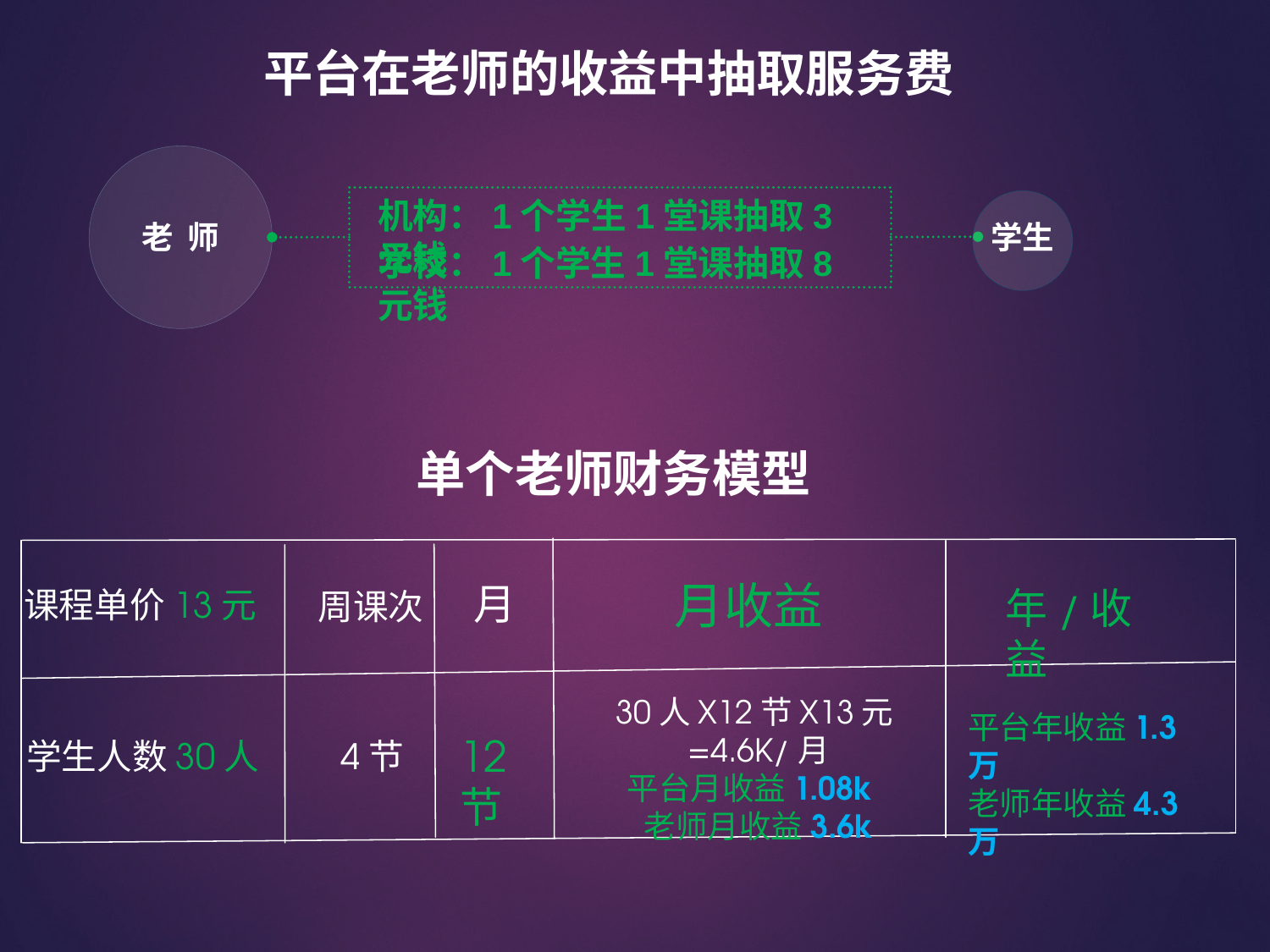

平台在老师的收益中抽取服务费

老  师

机构：1个学生1堂课抽取3元钱

学生
学校：1个学生1堂课抽取8元钱
单个老师财务模型
月收益
月
年/收益
课程单价13元
周课次
30人X12节X13元=4.6K/月
平台月收益1.08k
老师月收益3.6k
平台年收益1.3万
老师年收益4.3万
12节
学生人数30人
4节